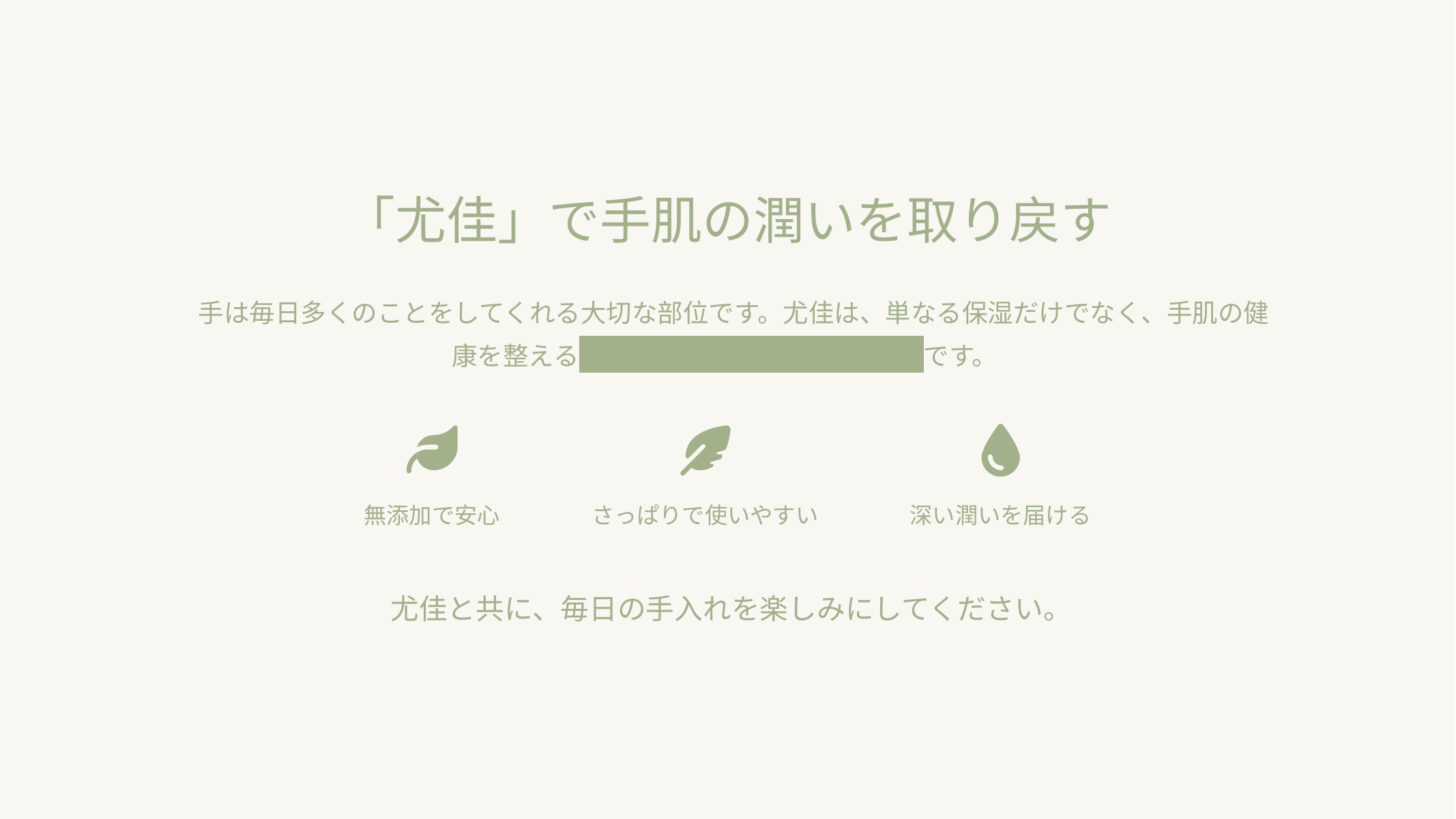

「尤佳」で手肌の潤いを取り戻す
 手は毎日多くのことをしてくれる大切な部位です。尤佳は、単なる保湿だけでなく、手肌の健康を整える 「日常の手入れパートナー」 です。

無添加で安心
さっぱりで使いやすい
深い潤いを届ける
 尤佳と共に、毎日の手入れを楽しみにしてください。